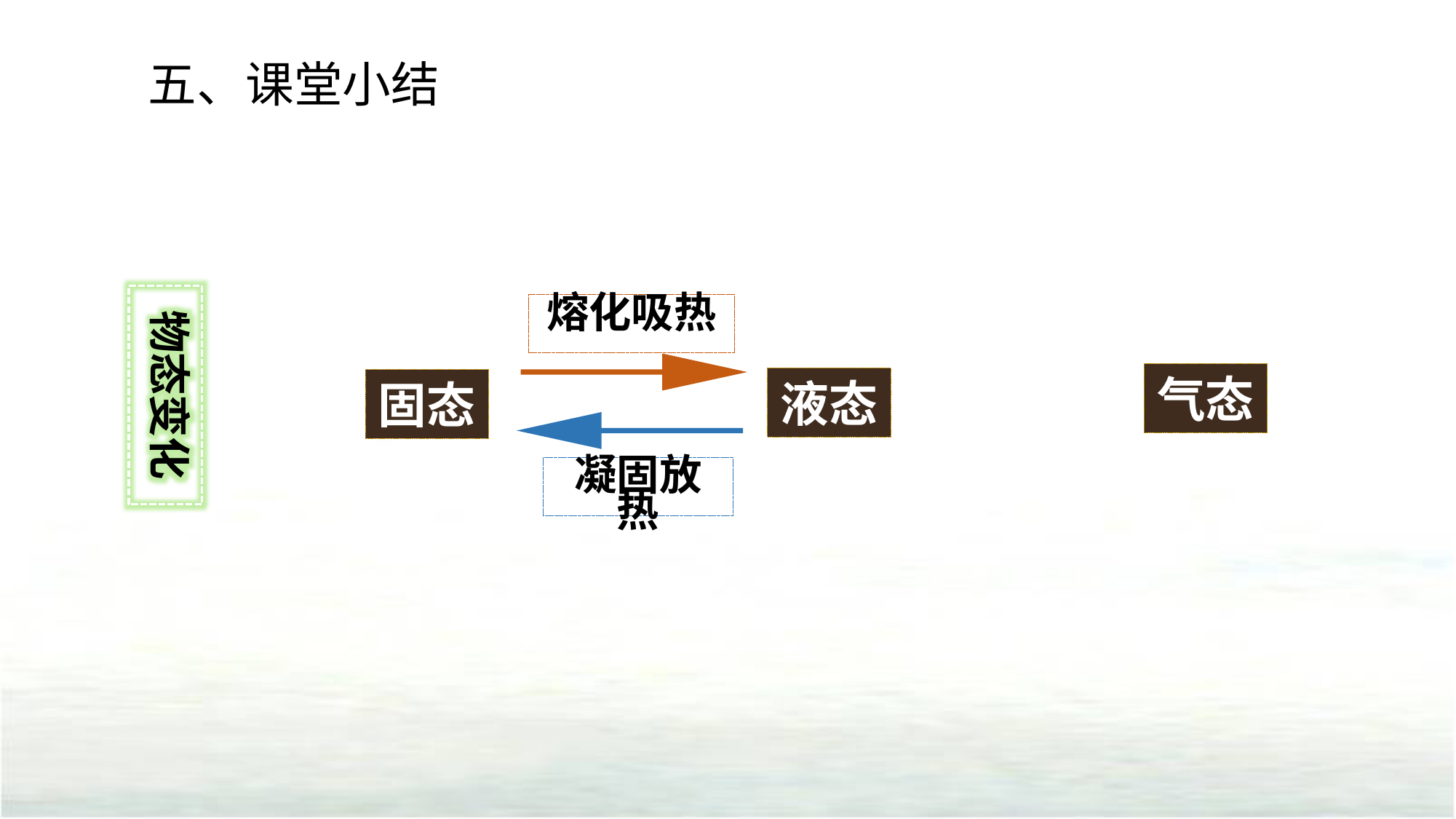

五、课堂小结
熔化吸热
物态变化

气态
液态
固态
凝固放热